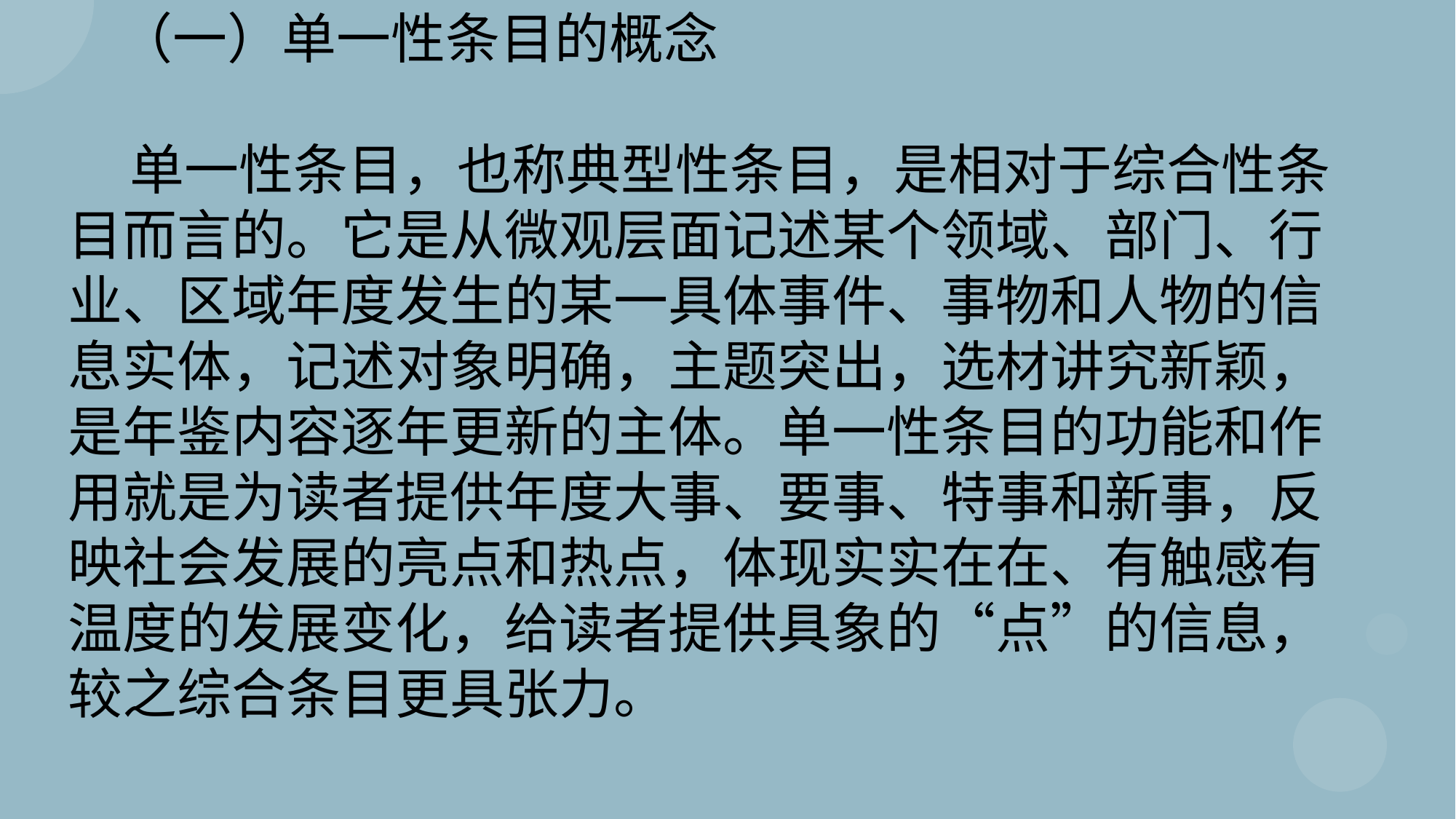

（一）单一性条目的概念

    单一性条目，也称典型性条目，是相对于综合性条目而言的。它是从微观层面记述某个领域、部门、行业、区域年度发生的某一具体事件、事物和人物的信息实体，记述对象明确，主题突出，选材讲究新颖，是年鉴内容逐年更新的主体。单一性条目的功能和作用就是为读者提供年度大事、要事、特事和新事，反映社会发展的亮点和热点，体现实实在在、有触感有温度的发展变化，给读者提供具象的“点”的信息，较之综合条目更具张力。